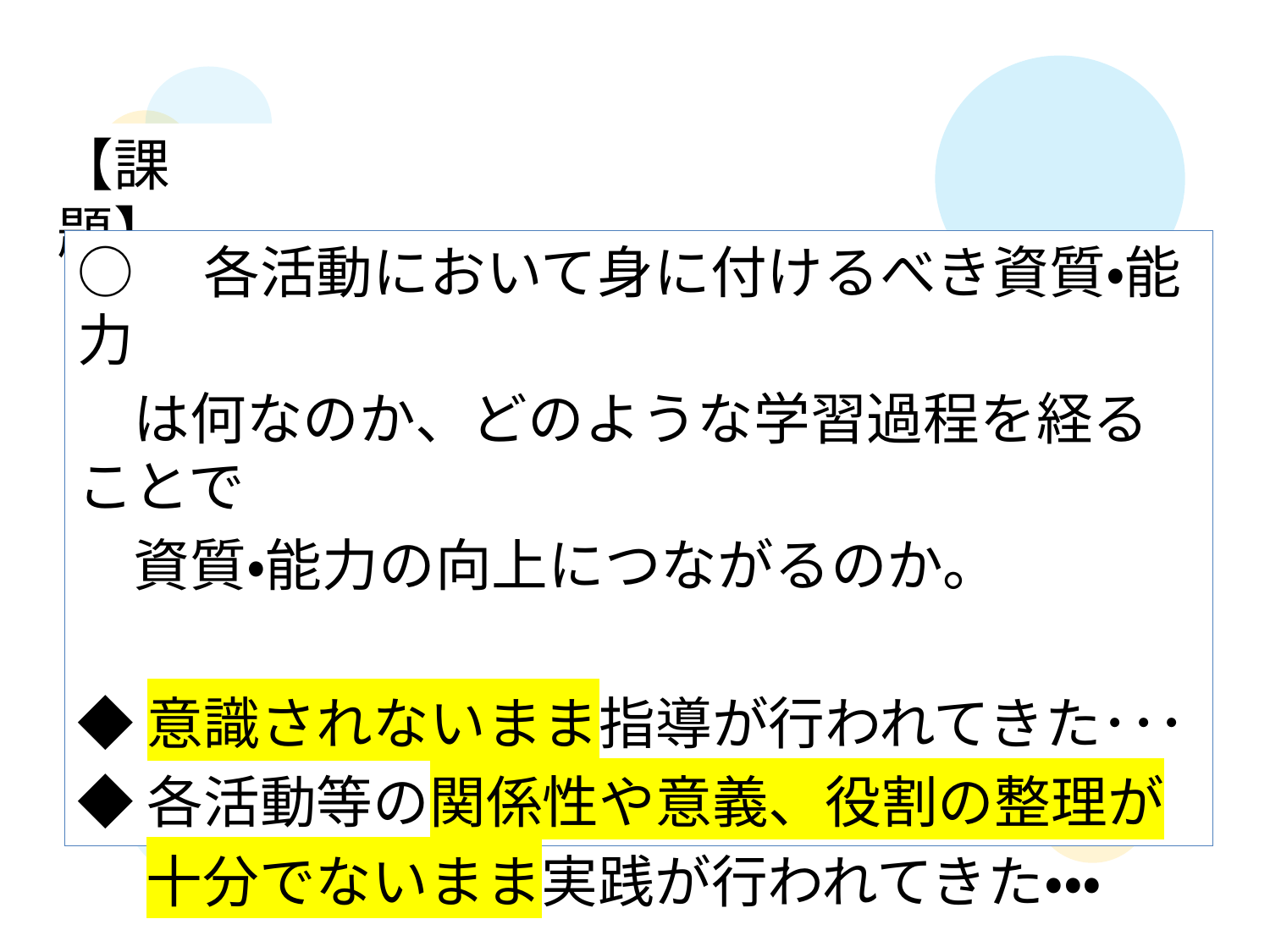

【課題】
○　各活動において身に付けるべき資質・能力
　は何なのか、どのような学習過程を経ることで
　資質・能力の向上につながるのか。

◆意識されないまま指導が行われてきた･･･
◆各活動等の関係性や意義、役割の整理が
　 十分でないまま実践が行われてきた・・・